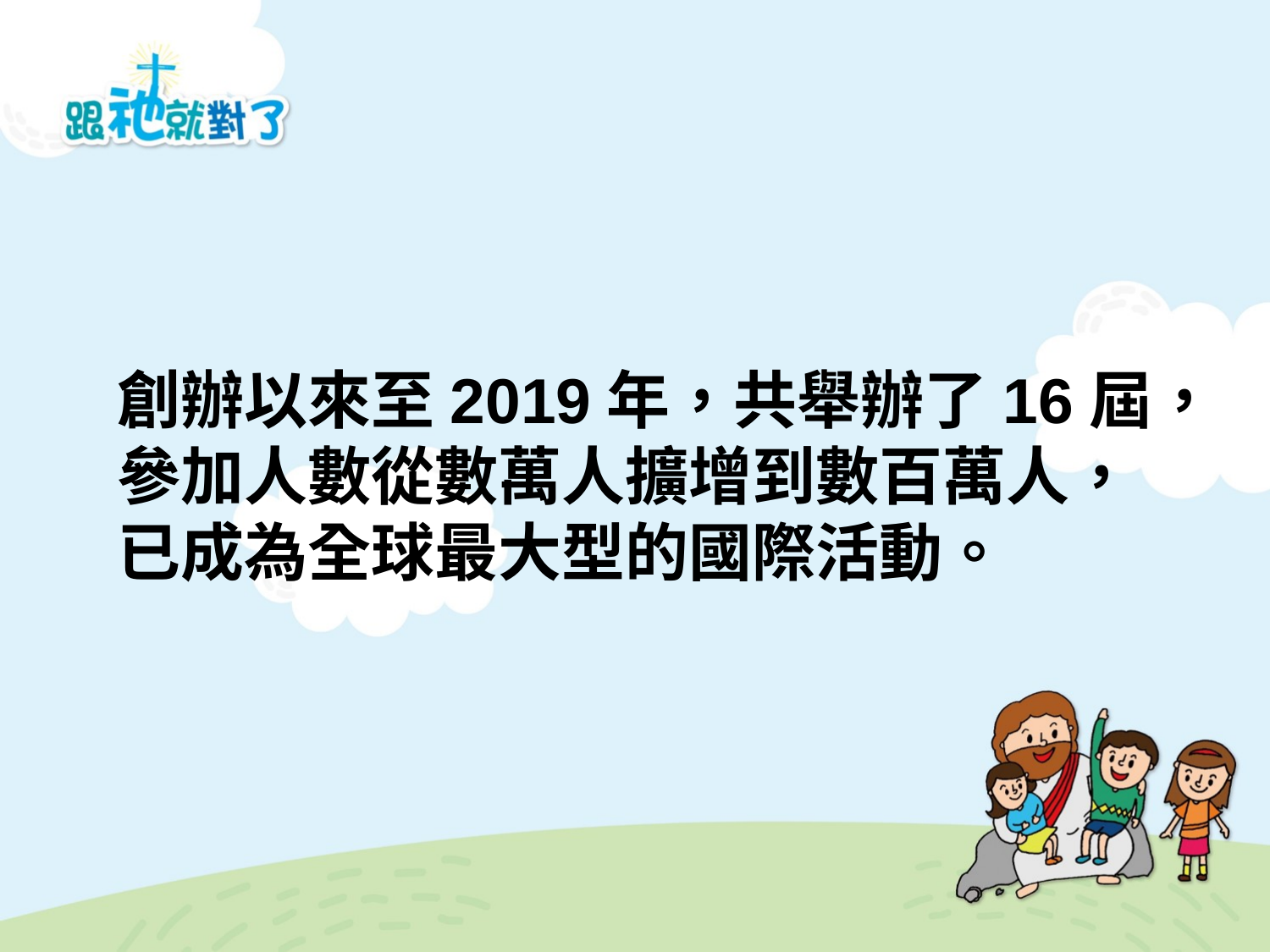

創辦以來至2019年，共舉辦了16屆，參加人數從數萬人擴增到數百萬人，已成為全球最大型的國際活動。